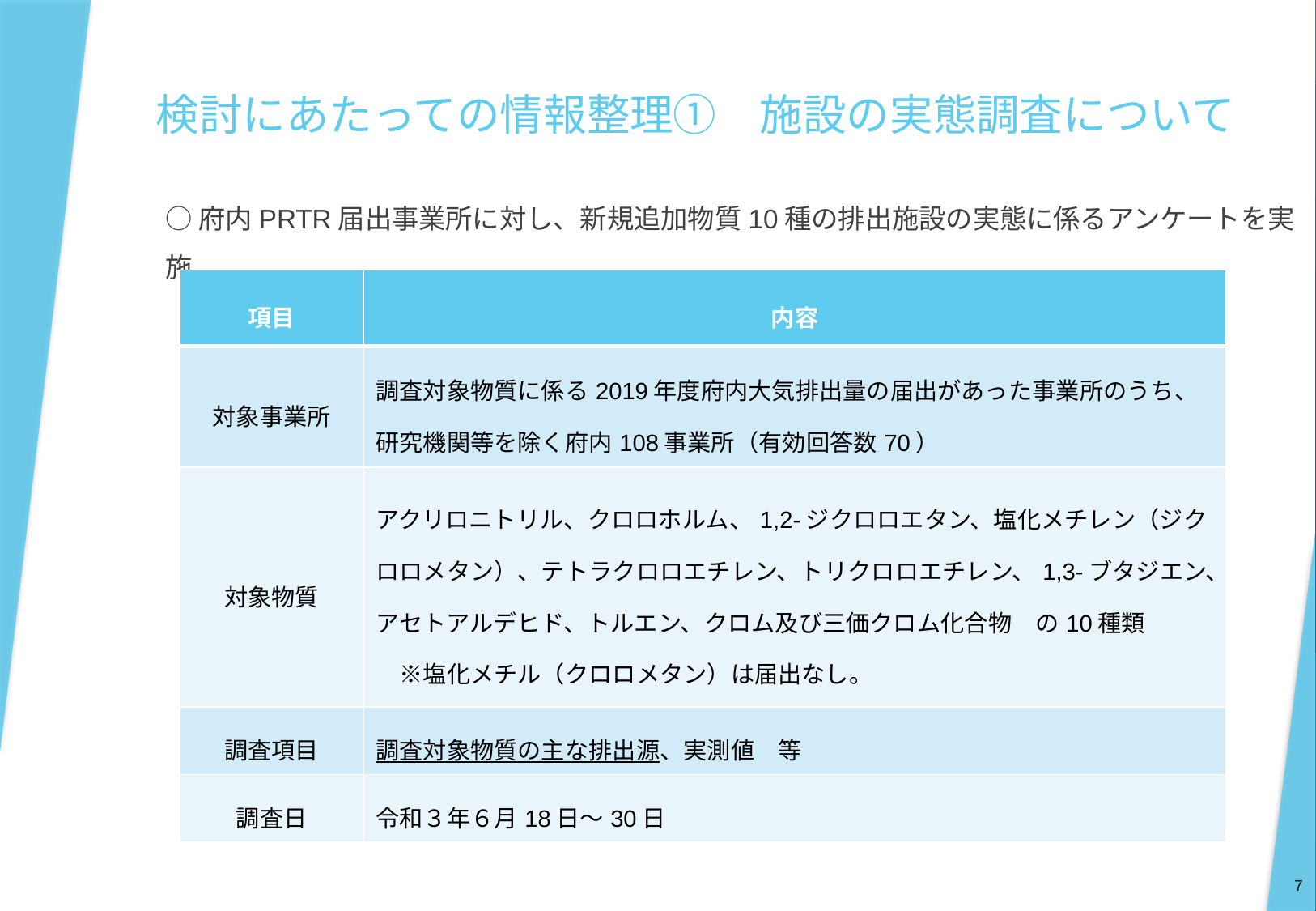

検討にあたっての情報整理①　施設の実態調査について
○府内PRTR届出事業所に対し、新規追加物質10種の排出施設の実態に係るアンケートを実施

| 項目 | 内容 |
| --- | --- |
| 対象事業所 | 調査対象物質に係る2019年度府内大気排出量の届出があった事業所のうち、研究機関等を除く府内108事業所（有効回答数70） |
| 対象物質 | アクリロニトリル、クロロホルム、1,2-ジクロロエタン、塩化メチレン（ジクロロメタン）、テトラクロロエチレン、トリクロロエチレン、1,3-ブタジエン、アセトアルデヒド、トルエン、クロム及び三価クロム化合物　の10種類 　※塩化メチル（クロロメタン）は届出なし。 |
| 調査項目 | 調査対象物質の主な排出源、実測値　等 |
| 調査日 | 令和３年６月18日～30日 |

7